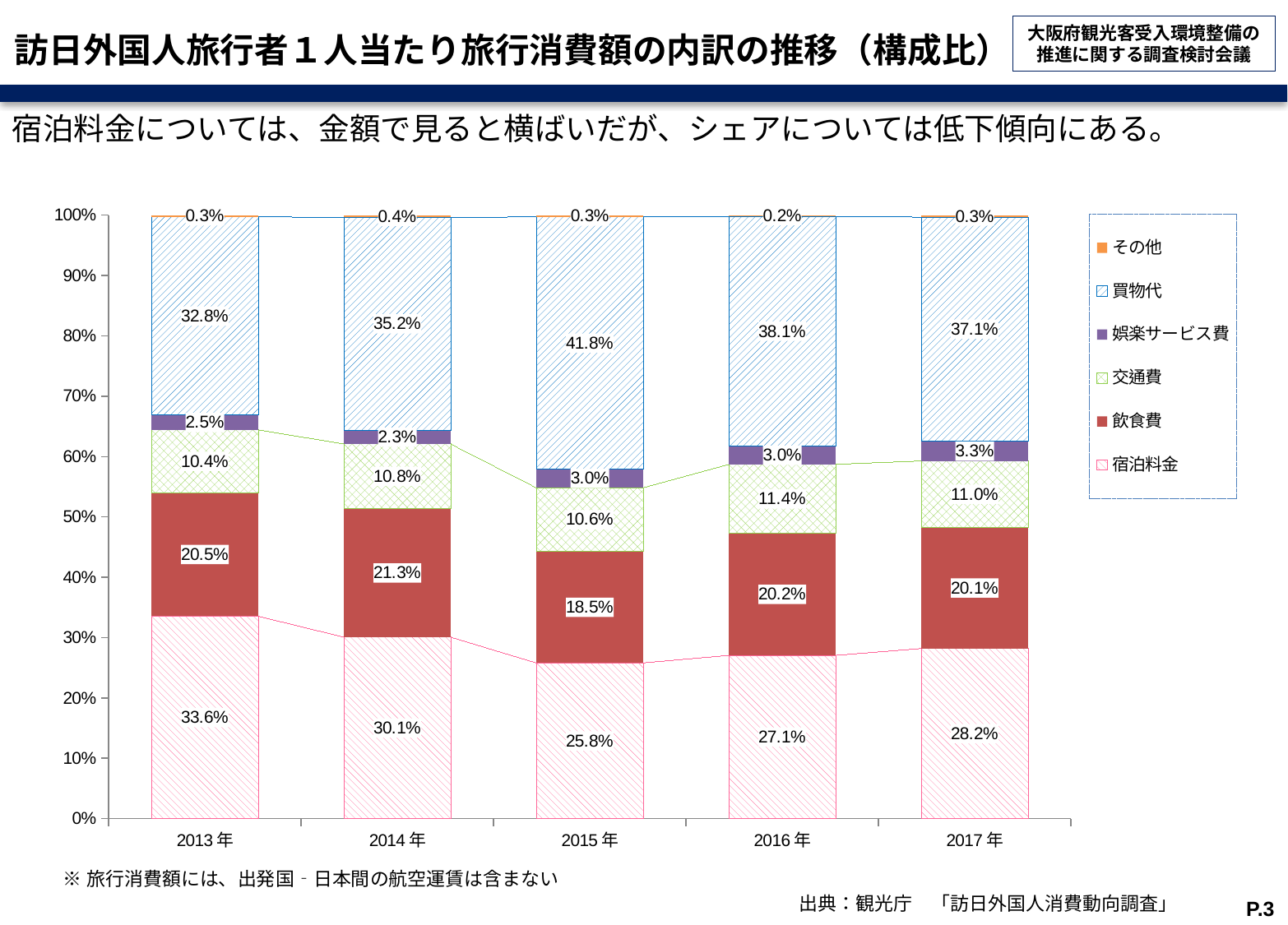

# 訪日外国人旅行者１人当たり旅行消費額の内訳の推移（構成比）
宿泊料金については、金額で見ると横ばいだが、シェアについては低下傾向にある。

### Chart

| Category | 宿泊料金 | 飲食費 | 交通費 | 娯楽サービス費 | 買物代 | その他 |
|---|---|---|---|---|---|---|
| 2013年 | 0.3355285734103371 | 0.20452969050035408 | 0.10424713243722757 | 0.02457598037426166 | 0.3282711389207304 | 0.0028474843570891408 |
| 2014年 | 0.3007818701381172 | 0.21259988357940415 | 0.10755014023389955 | 0.02291369000370429 | 0.35242366513203155 | 0.0037307509128433084 |
| 2015年 | 0.25808044685126524 | 0.18464402892726178 | 0.10577523472179648 | 0.030420171883337305 | 0.4181397091379721 | 0.0029404084783669943 |
| 2016年 | 0.2705778211115103 | 0.20210909837327448 | 0.1144224354698004 | 0.030308667316672654 | 0.38052932724380356 | 0.0020526504849386774 |
| 2017年 | 0.28194333456773285 | 0.20055093197159585 | 0.11027735006919136 | 0.03257515218846032 | 0.3713203526484366 | 0.003332878554583196 |
※旅行消費額には、出発国‐日本間の航空運賃は含まない
出典：観光庁　「訪日外国人消費動向調査」
P.3